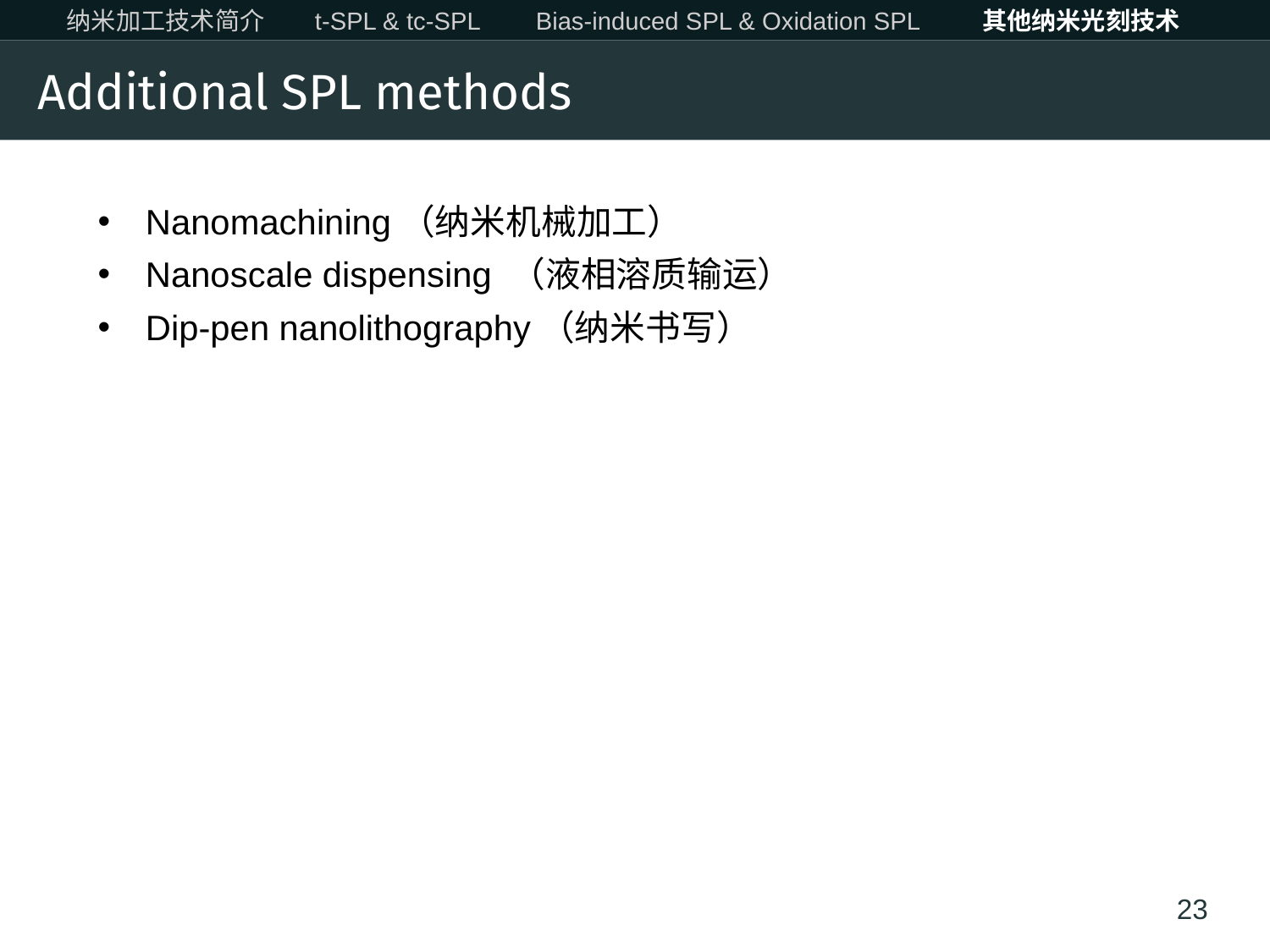

纳米加工技术简介        t-SPL & tc-SPL        Bias-induced SPL & Oxidation SPL        其他纳米光刻技术
# Additional SPL methods
Nanomachining（纳米机械加工）
Nanoscale dispensing （液相溶质输运）
Dip-pen nanolithography（纳米书写）
23